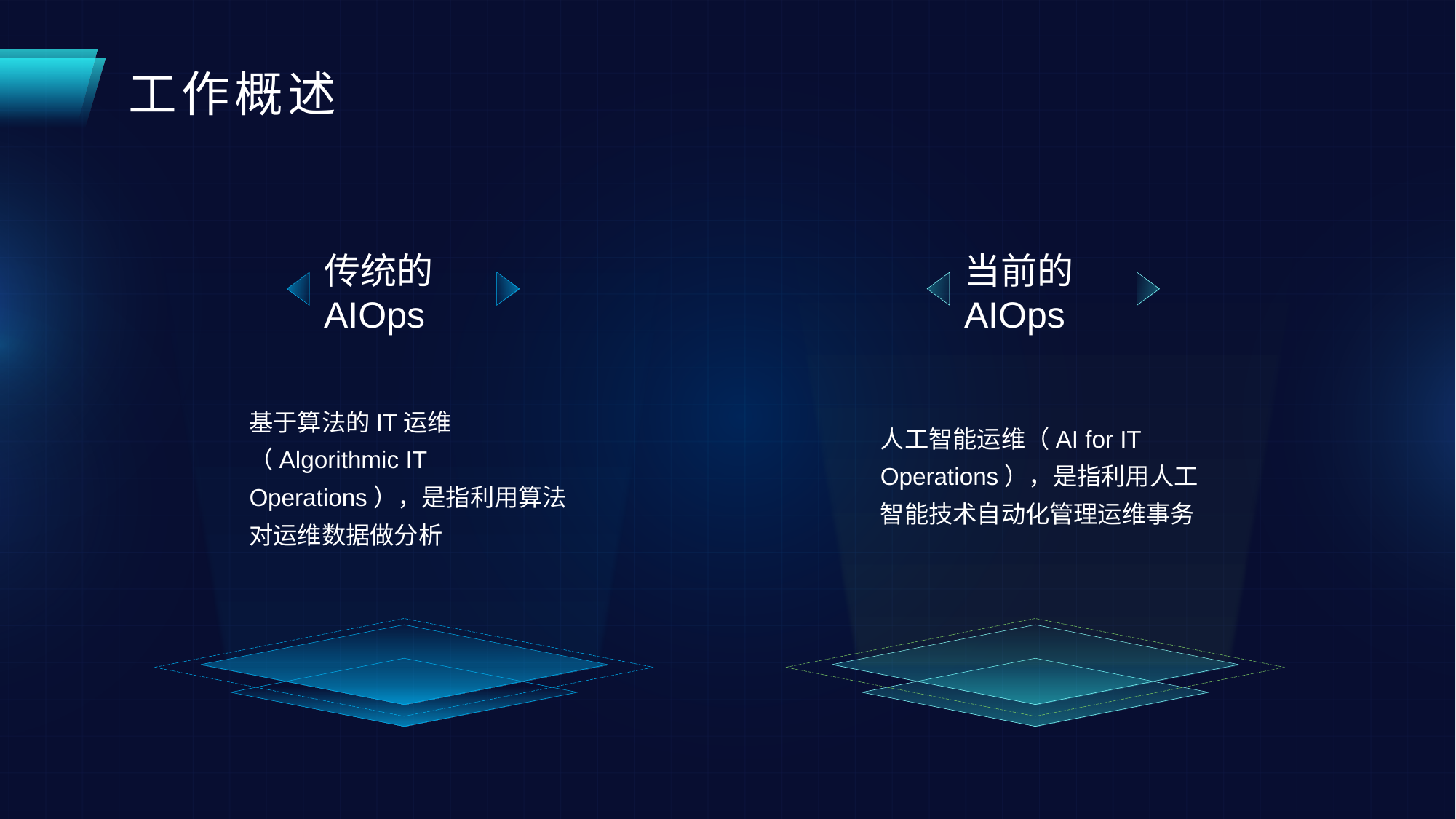

工作概述

当前的AIOps
传统的AIOps

基于算法的IT运维（Algorithmic IT Operations），是指利用算法对运维数据做分析
人工智能运维（AI for IT Operations），是指利用人工智能技术自动化管理运维事务